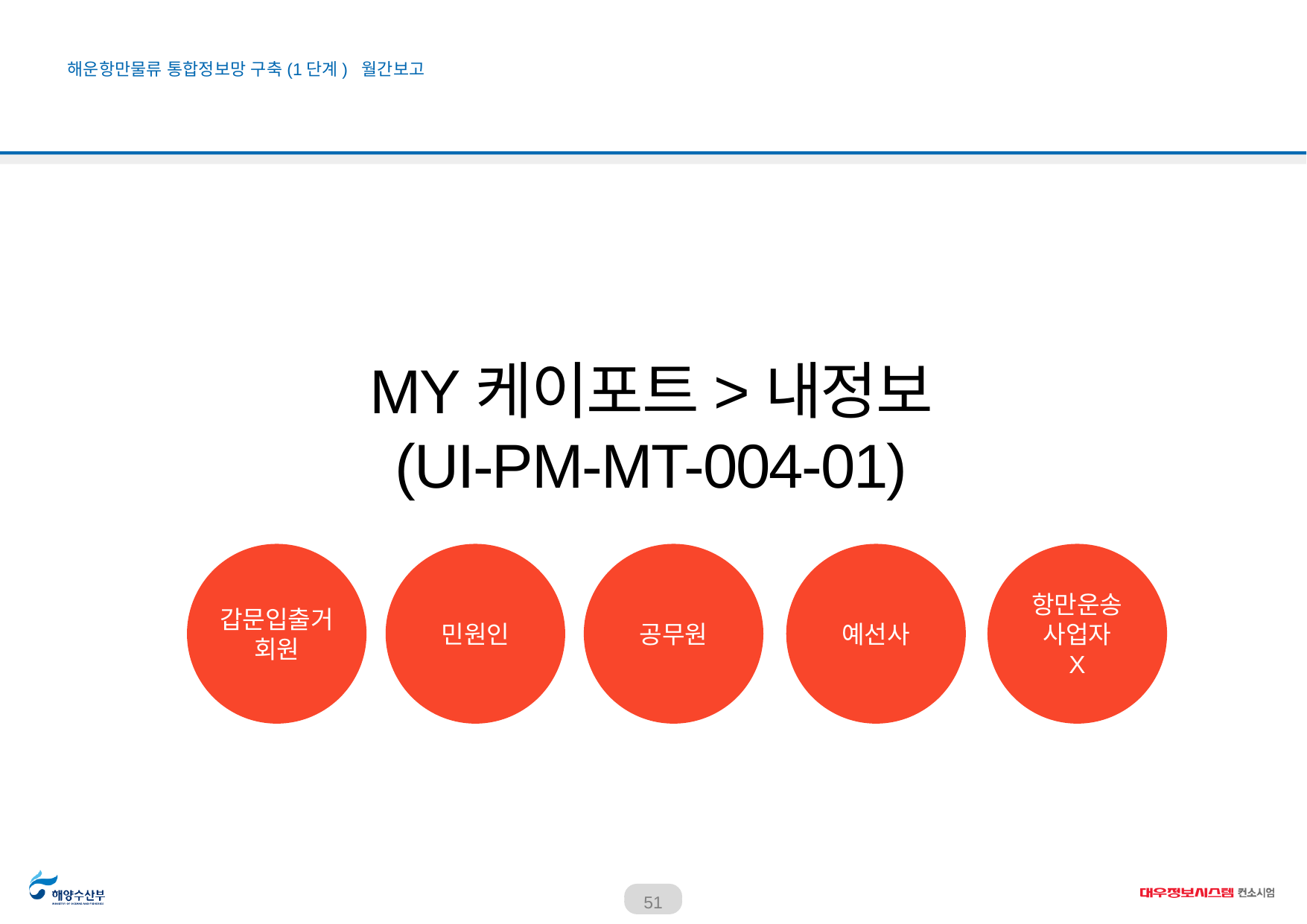

MY케이포트>내정보
(UI-PM-MT-004-01)

항만운송
사업자
X
갑문입출거
회원
민원인
공무원
예선사

51